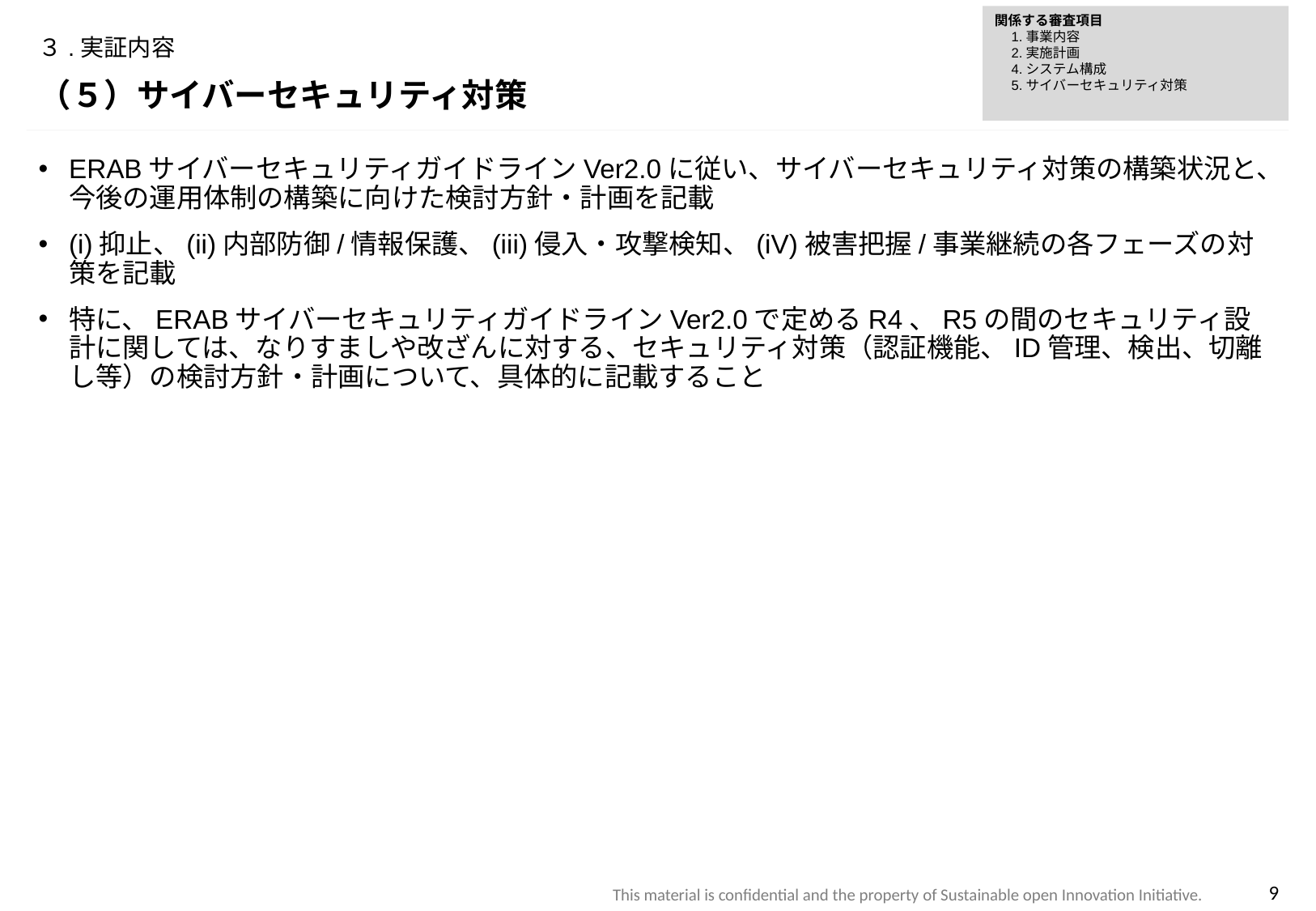

関係する審査項目
　1.事業内容
　2.実施計画
　4.システム構成
　5.サイバーセキュリティ対策
# ３.実証内容
（５）サイバーセキュリティ対策
ERABサイバーセキュリティガイドラインVer2.0に従い、サイバーセキュリティ対策の構築状況と、今後の運用体制の構築に向けた検討方針・計画を記載
(i)抑止、(ii)内部防御/情報保護、(iii)侵入・攻撃検知、(iV)被害把握/事業継続の各フェーズの対策を記載
特に、ERABサイバーセキュリティガイドラインVer2.0で定めるR4、R5の間のセキュリティ設計に関しては、なりすましや改ざんに対する、セキュリティ対策（認証機能、ID管理、検出、切離し等）の検討方針・計画について、具体的に記載すること